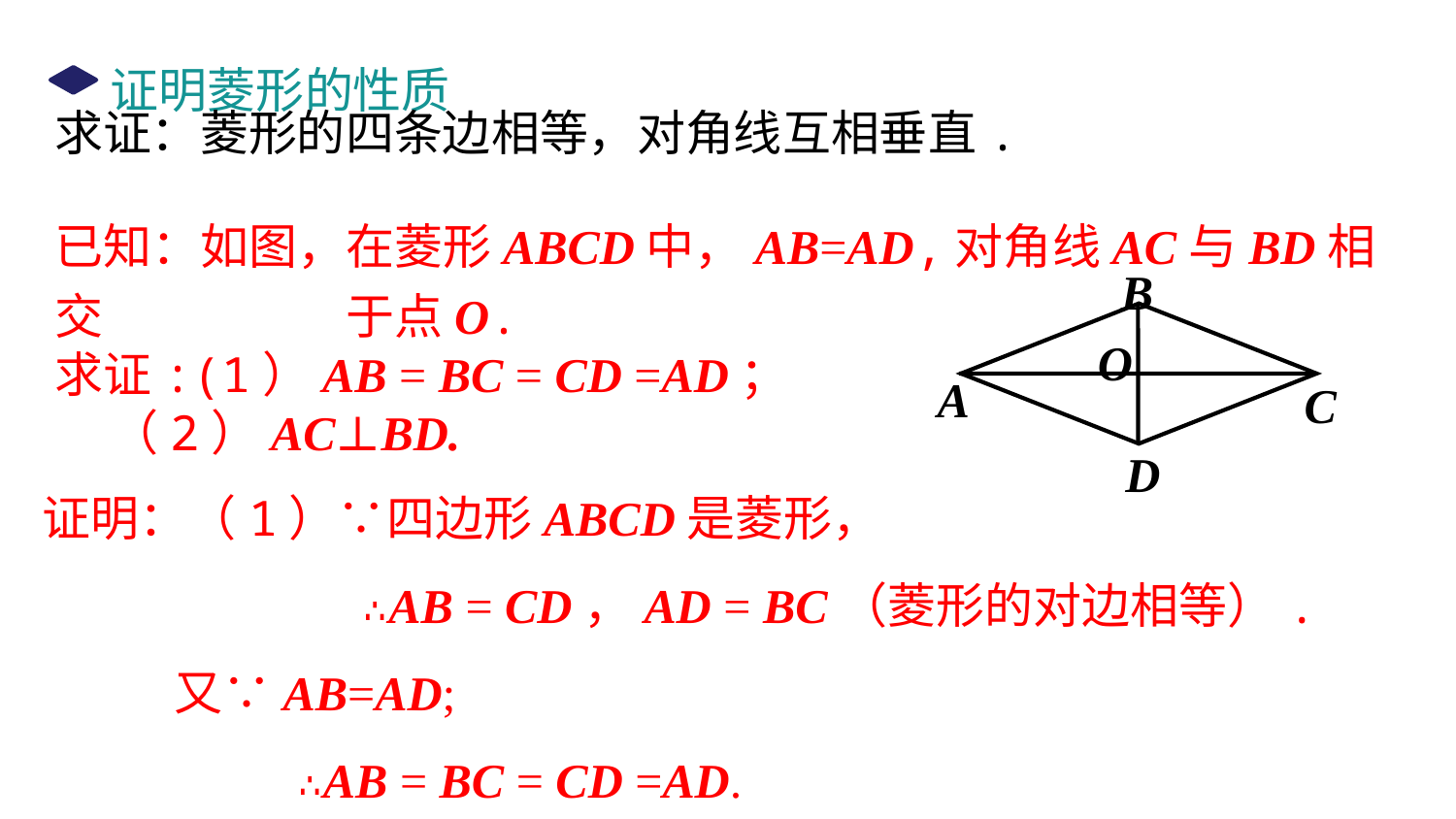

证明菱形的性质

求证：菱形的四条边相等，对角线互相垂直.
已知：如图，在菱形ABCD中，AB=AD,对角线AC与BD相交         	于点O.
求证:(1）AB = BC = CD =AD；
    （2）AC⊥BD.

B

O
A
C

D
证明：（1）∵四边形ABCD是菱形，
           ∴AB = CD，AD = BC（菱形的对边相等）.
           又∵AB=AD;
                     ∴AB = BC = CD =AD.